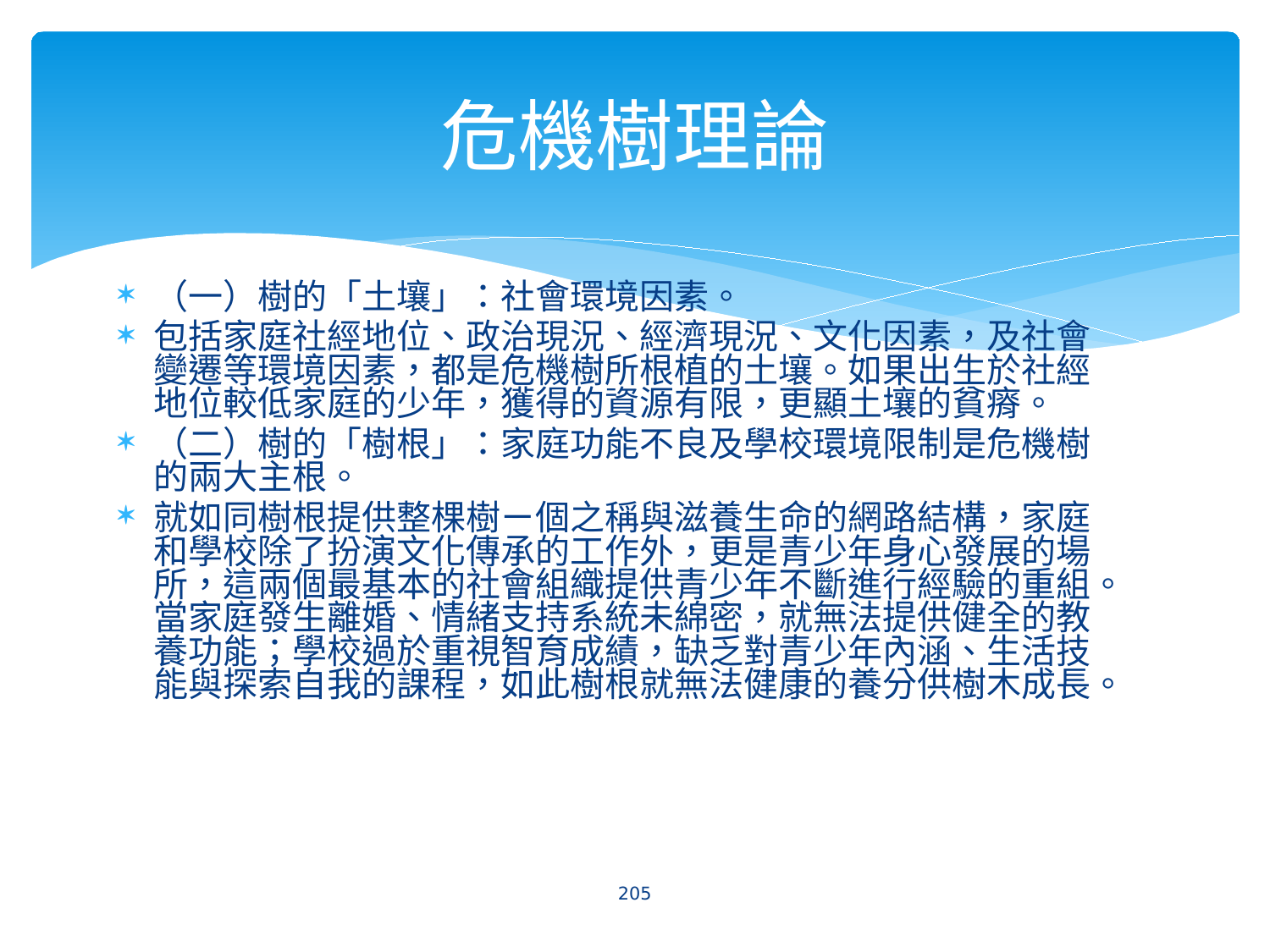

# 危機樹理論
（一）樹的「土壤」：社會環境因素。
包括家庭社經地位、政治現況、經濟現況、文化因素，及社會變遷等環境因素，都是危機樹所根植的土壤。如果出生於社經地位較低家庭的少年，獲得的資源有限，更顯土壤的貧瘠。
（二）樹的「樹根」：家庭功能不良及學校環境限制是危機樹的兩大主根。
就如同樹根提供整棵樹ㄧ個之稱與滋養生命的網路結構，家庭和學校除了扮演文化傳承的工作外，更是青少年身心發展的場所，這兩個最基本的社會組織提供青少年不斷進行經驗的重組。當家庭發生離婚、情緒支持系統未綿密，就無法提供健全的教養功能；學校過於重視智育成績，缺乏對青少年內涵、生活技能與探索自我的課程，如此樹根就無法健康的養分供樹木成長。

205